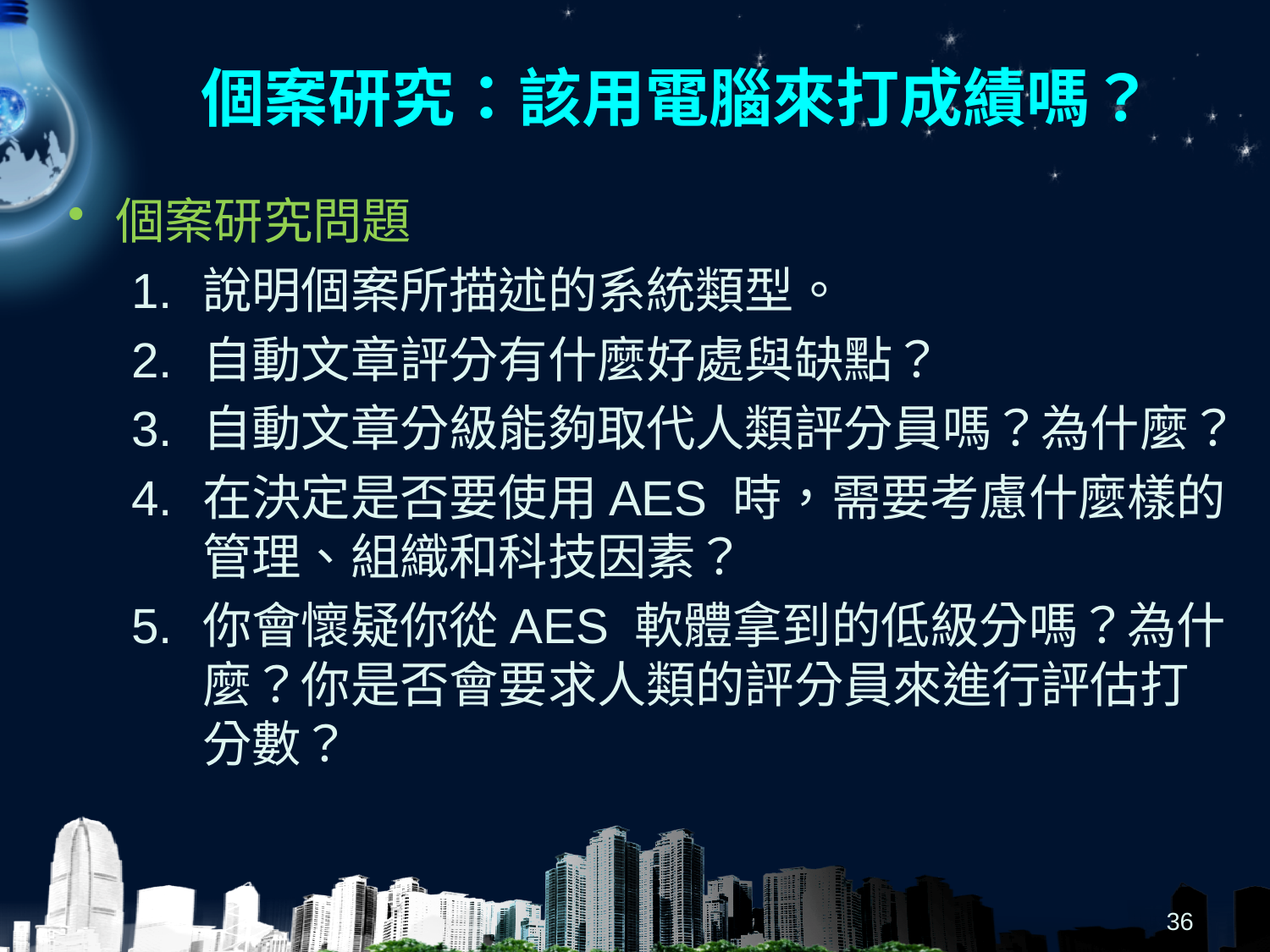

# 個案研究：該用電腦來打成績嗎？
個案研究問題
說明個案所描述的系統類型。
自動文章評分有什麼好處與缺點？
自動文章分級能夠取代人類評分員嗎？為什麼？
在決定是否要使用AES 時，需要考慮什麼樣的管理、組織和科技因素？
你會懷疑你從AES 軟體拿到的低級分嗎？為什麼？你是否會要求人類的評分員來進行評估打分數？
36